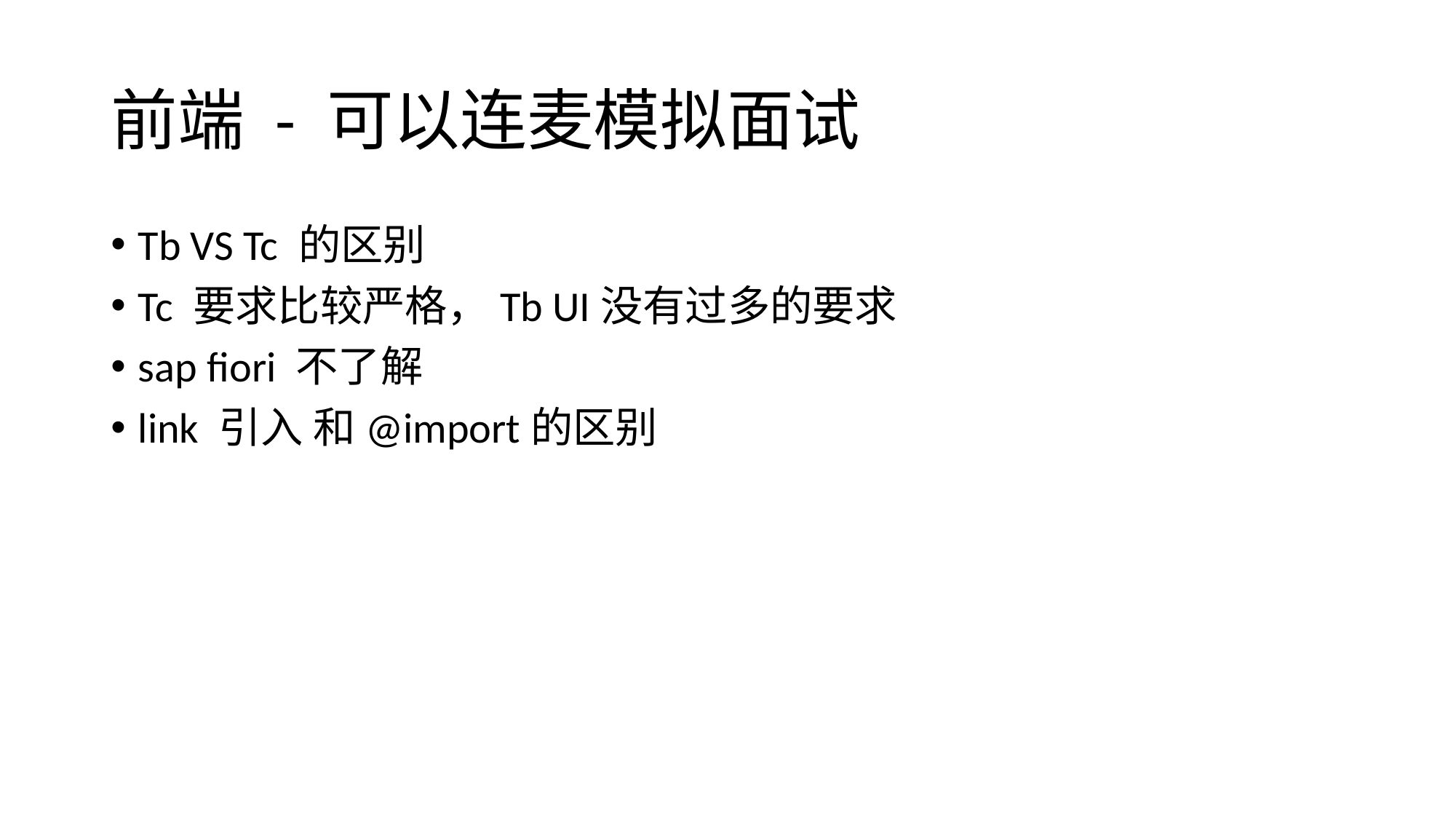

# 前端 - 可以连麦模拟面试
Tb VS Tc 的区别
Tc 要求比较严格，Tb UI没有过多的要求
sap fiori 不了解
link 引入 和@import的区别